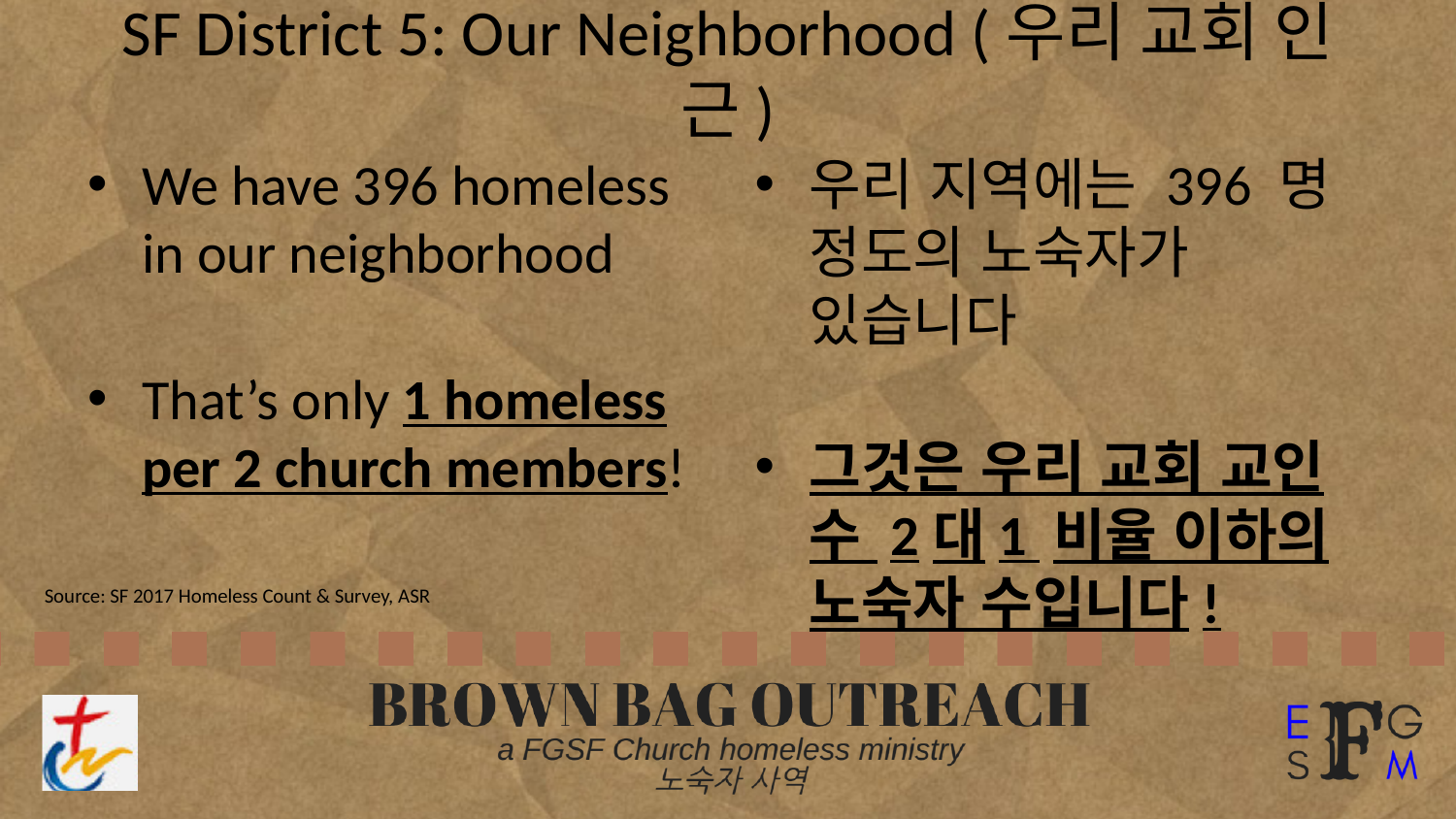

# SF District 5: Our Neighborhood (우리 교회 인근)
We have 396 homeless in our neighborhood

That’s only 1 homeless per 2 church members!
우리 지역에는 396 명 정도의 노숙자가 있습니다

그것은 우리 교회 교인 수 2대1 비율 이하의 노숙자 수입니다!
Source: SF 2017 Homeless Count & Survey, ASR